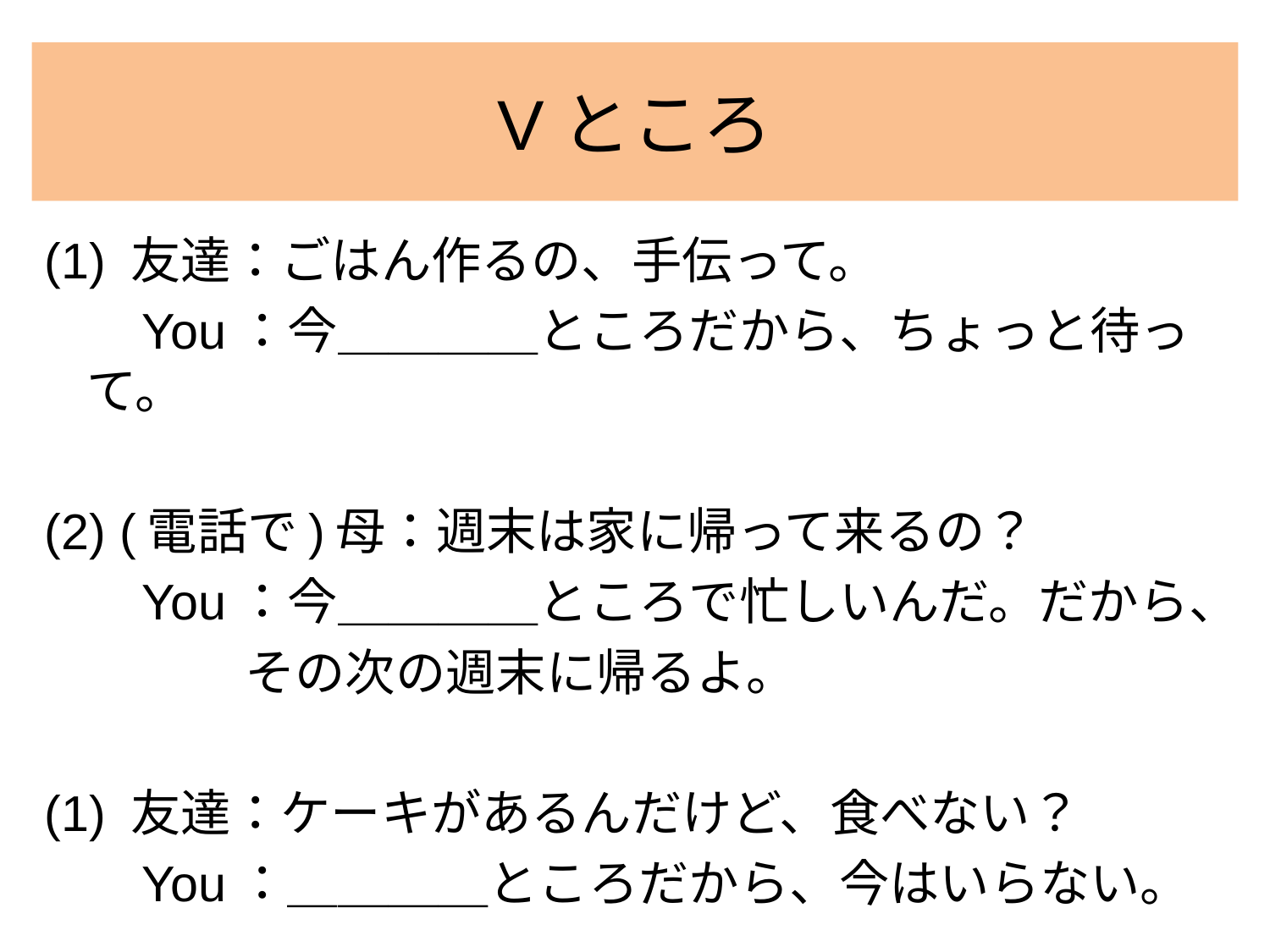

# Vところ
(1) 友達：ごはん作るの、手伝って。
       You：今＿＿＿＿ところだから、ちょっと待って。

(2) (電話で)母：週末は家に帰って来るの？
       You：今＿＿＿＿ところで忙しいんだ。だから、
　　　　その次の週末に帰るよ。

(1) 友達：ケーキがあるんだけど、食べない？
       You：＿＿＿＿ところだから、今はいらない。